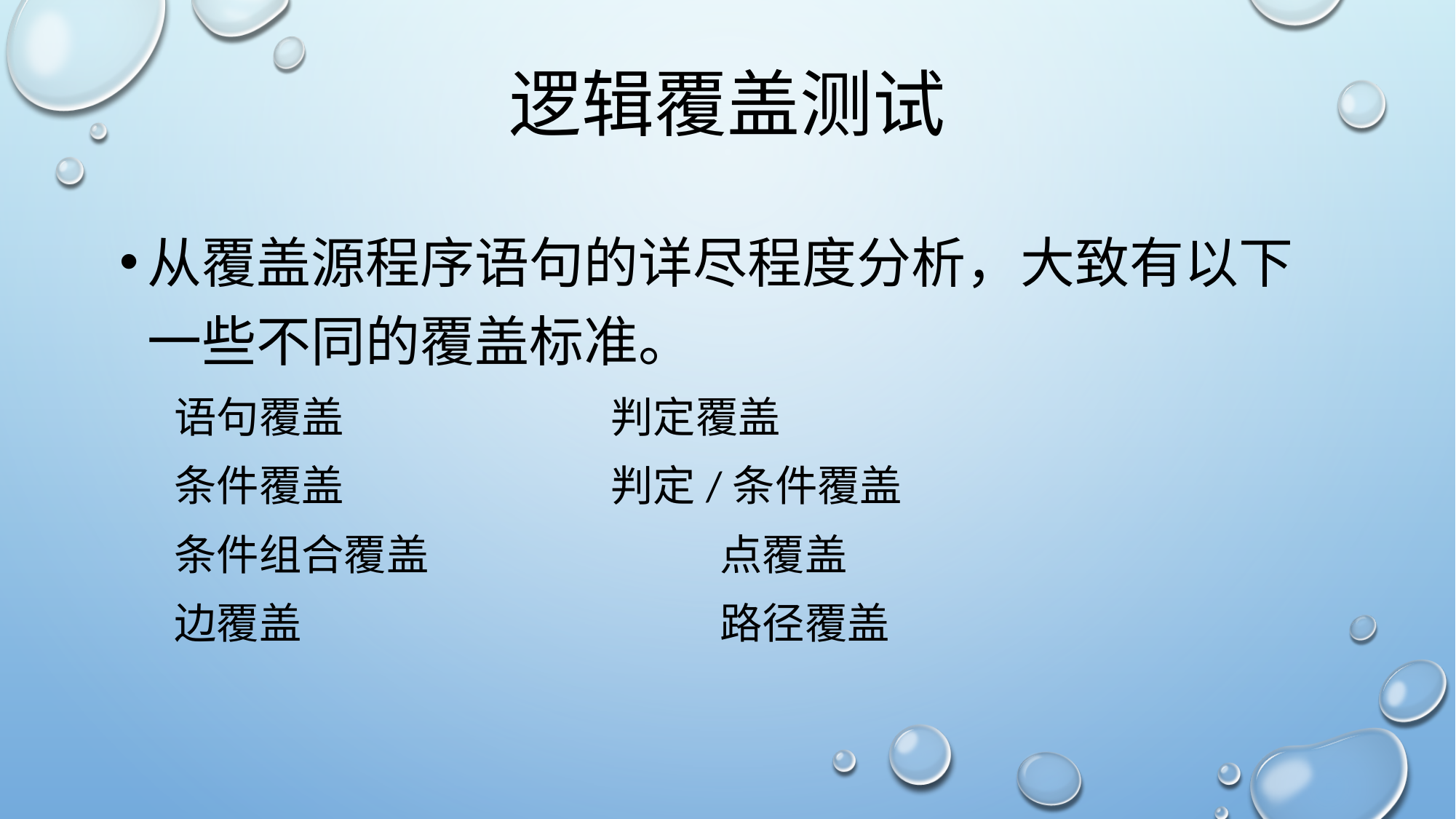

# 逻辑覆盖测试
从覆盖源程序语句的详尽程度分析，大致有以下一些不同的覆盖标准。
语句覆盖			判定覆盖
条件覆盖			判定/条件覆盖
条件组合覆盖			点覆盖
边覆盖				路径覆盖